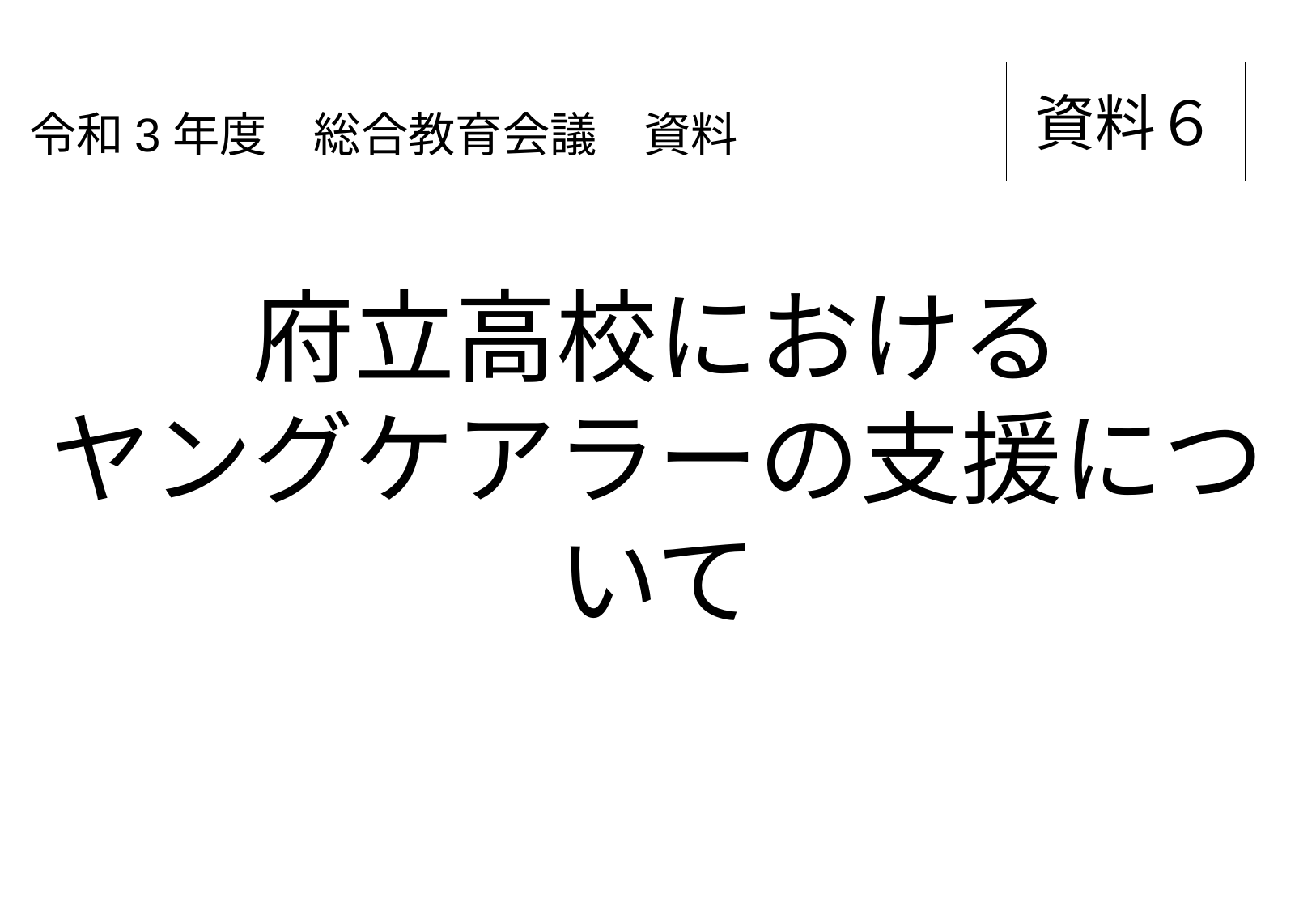

資料６
令和3年度　総合教育会議　資料
府立高校における
ヤングケアラーの支援について